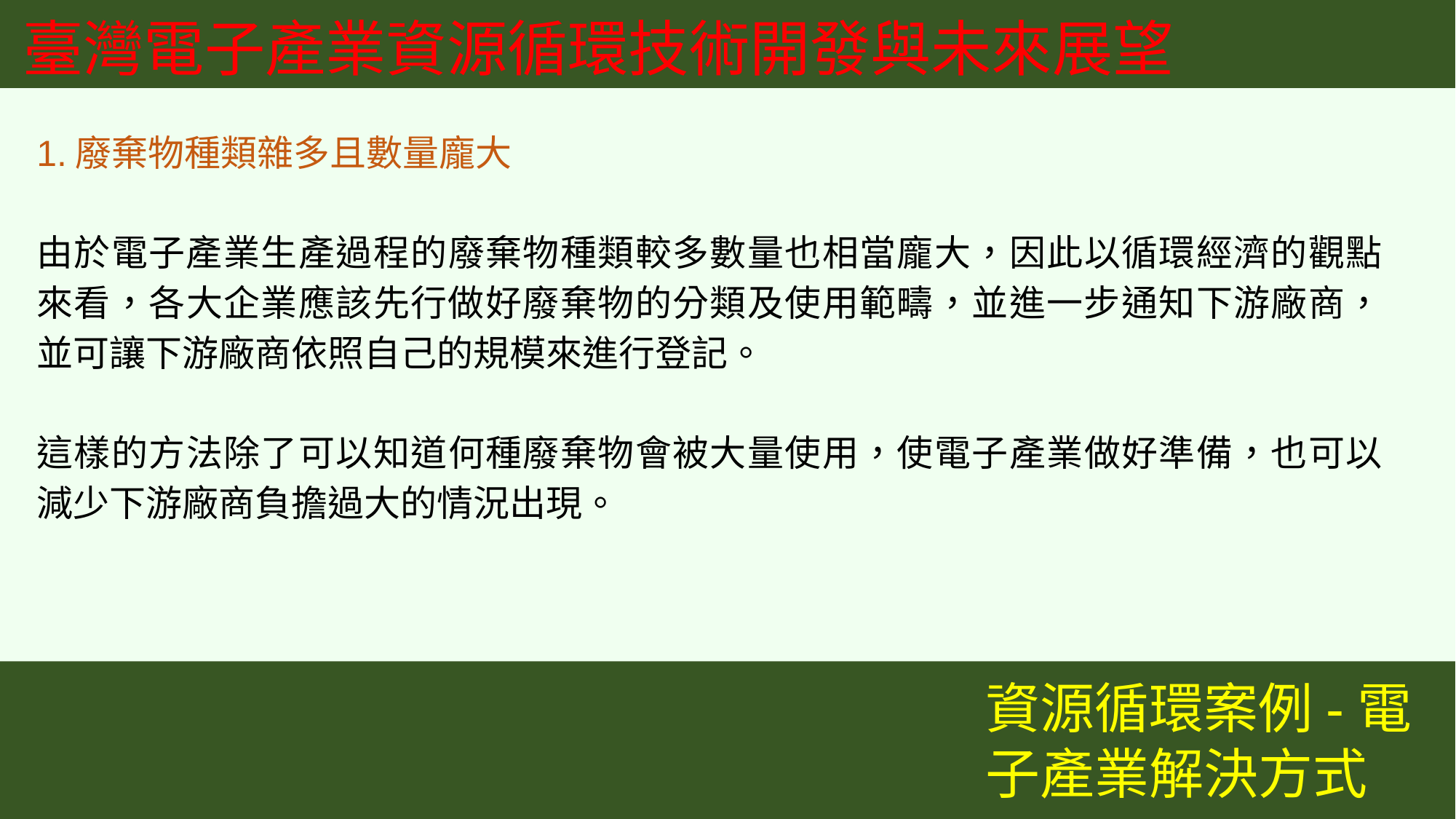

臺灣電子產業資源循環技術開發與未來展望
1.廢棄物種類雜多且數量龐大

由於電子產業生產過程的廢棄物種類較多數量也相當龐大，因此以循環經濟的觀點來看，各大企業應該先行做好廢棄物的分類及使用範疇，並進一步通知下游廠商，並可讓下游廠商依照自己的規模來進行登記。

這樣的方法除了可以知道何種廢棄物會被大量使用，使電子產業做好準備，也可以減少下游廠商負擔過大的情況出現。
資源循環案例-電子產業解決方式